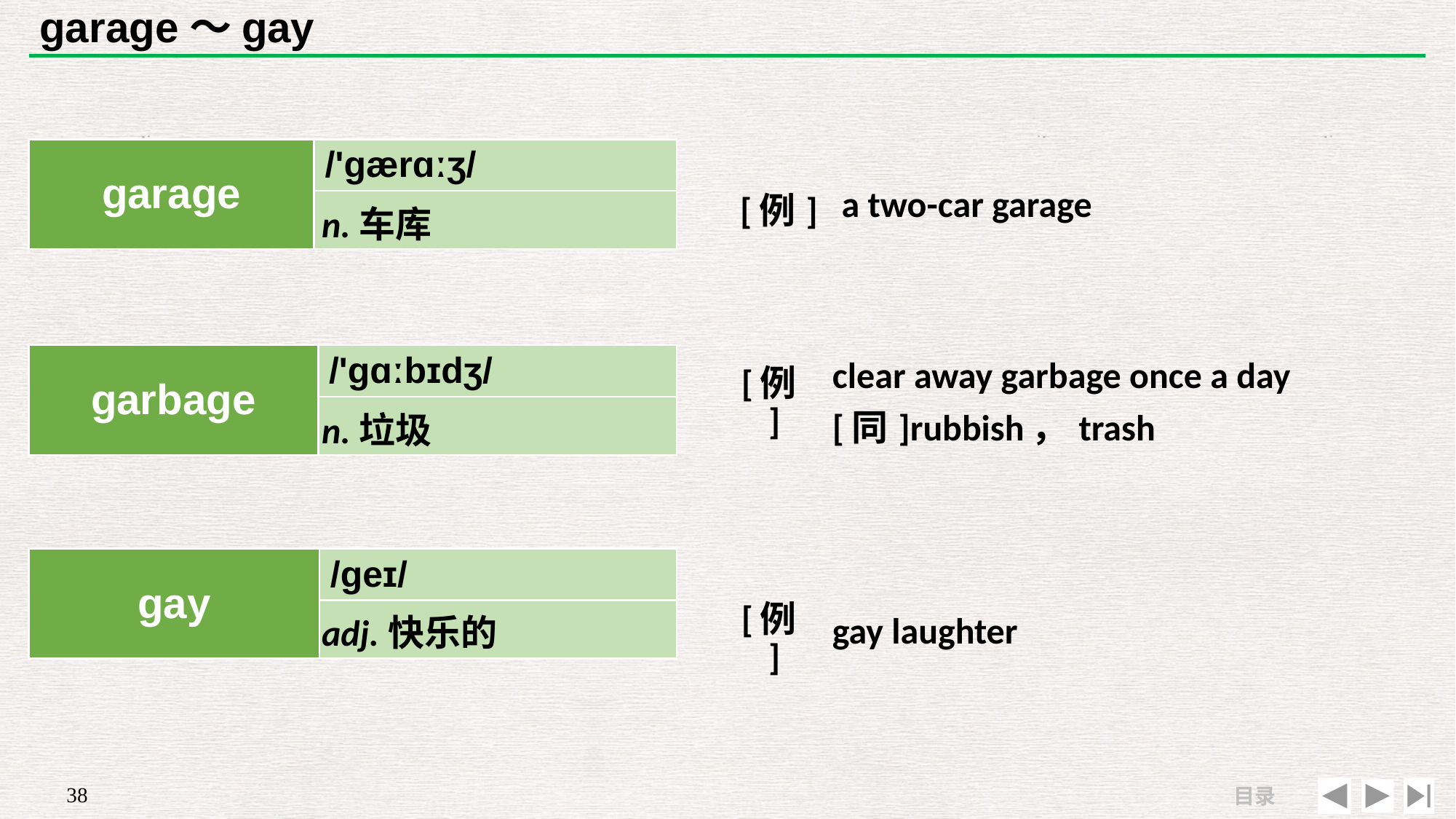

# garage～gay

|  |  |
| --- | --- |
| [例] | a two-car garage |
| garage | /'ɡærɑːʒ/ |
| --- | --- |
|  |  |
n.车库
|  |  |
| --- | --- |
| [例] | clear away garbage once a day　[同]rubbish，trash |
| garbage | /'ɡɑːbɪdʒ/ |
| --- | --- |
|  |  |
n.垃圾
|  |  |
| --- | --- |
| [例] | gay laughter |
| gay | /ɡeɪ/ |
| --- | --- |
|  |  |
adj.快乐的